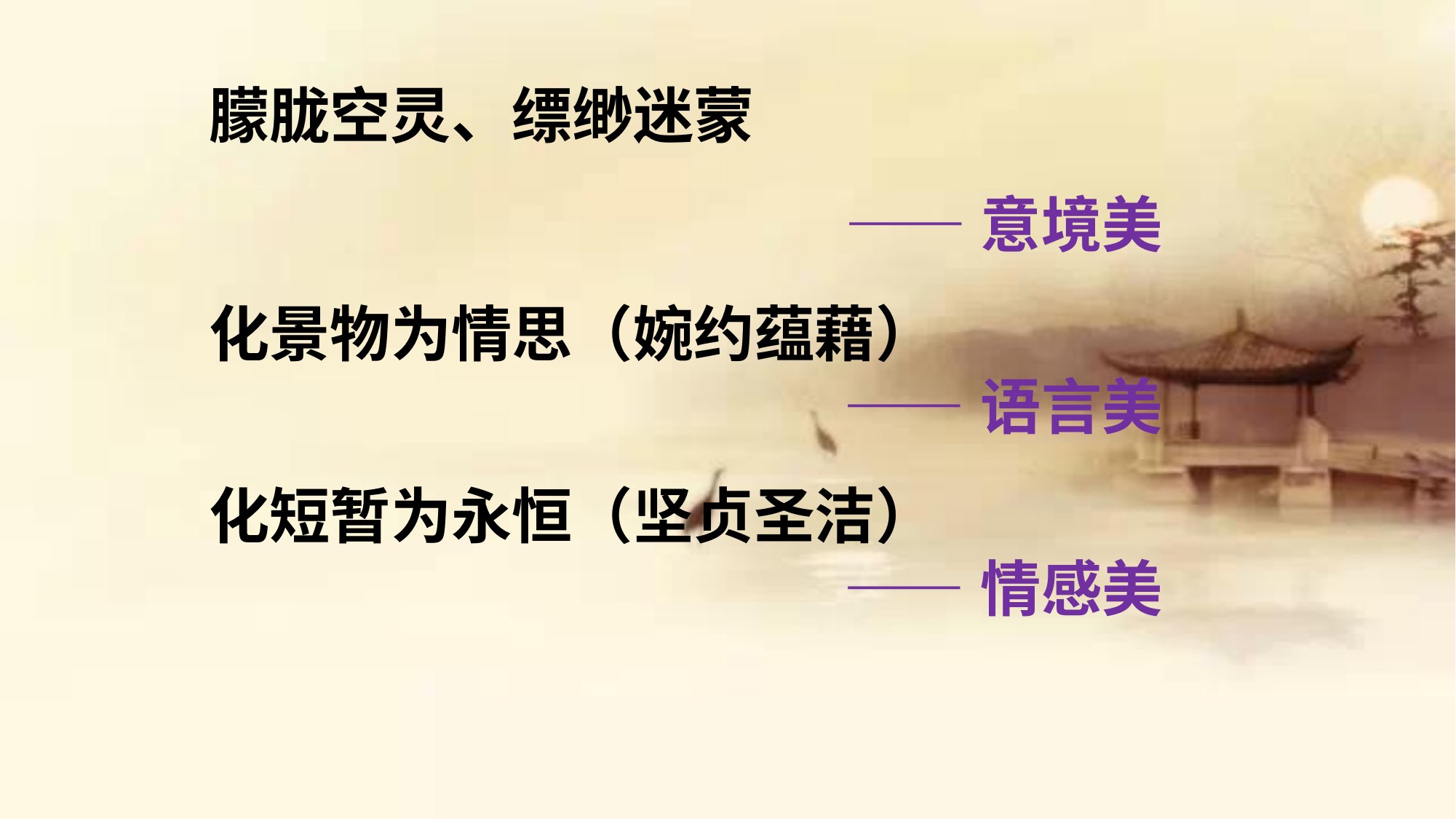

朦胧空灵、缥缈迷蒙
                                              ——意境美
化景物为情思（婉约蕴藉）
                                              ——语言美
化短暂为永恒（坚贞圣洁）
                                              ——情感美